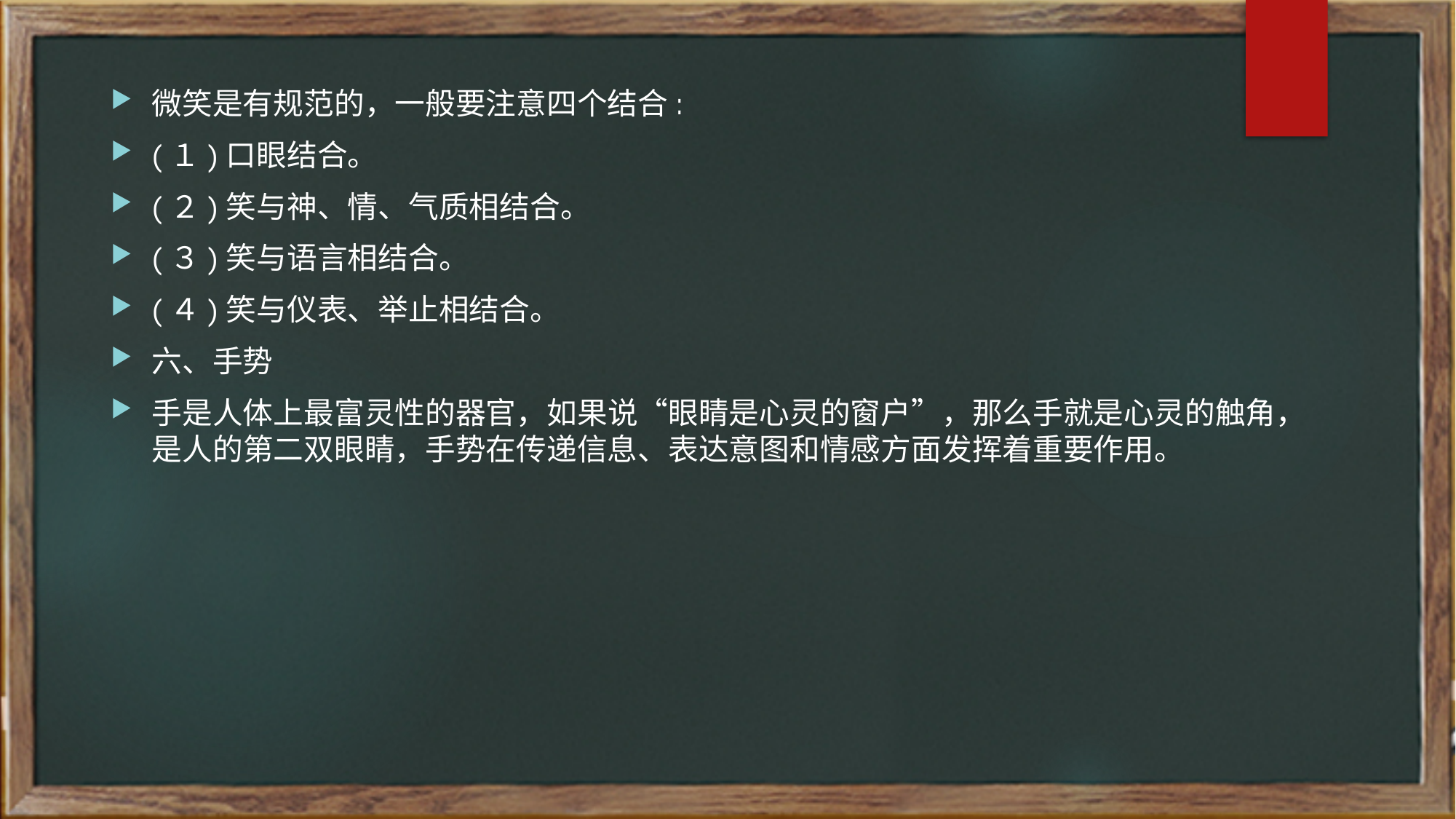

微笑是有规范的，一般要注意四个结合:
(１)口眼结合。
(２)笑与神、情、气质相结合。
(３)笑与语言相结合。
(４)笑与仪表、举止相结合。
六、手势
手是人体上最富灵性的器官，如果说“眼睛是心灵的窗户”，那么手就是心灵的触角，是人的第二双眼睛，手势在传递信息、表达意图和情感方面发挥着重要作用。